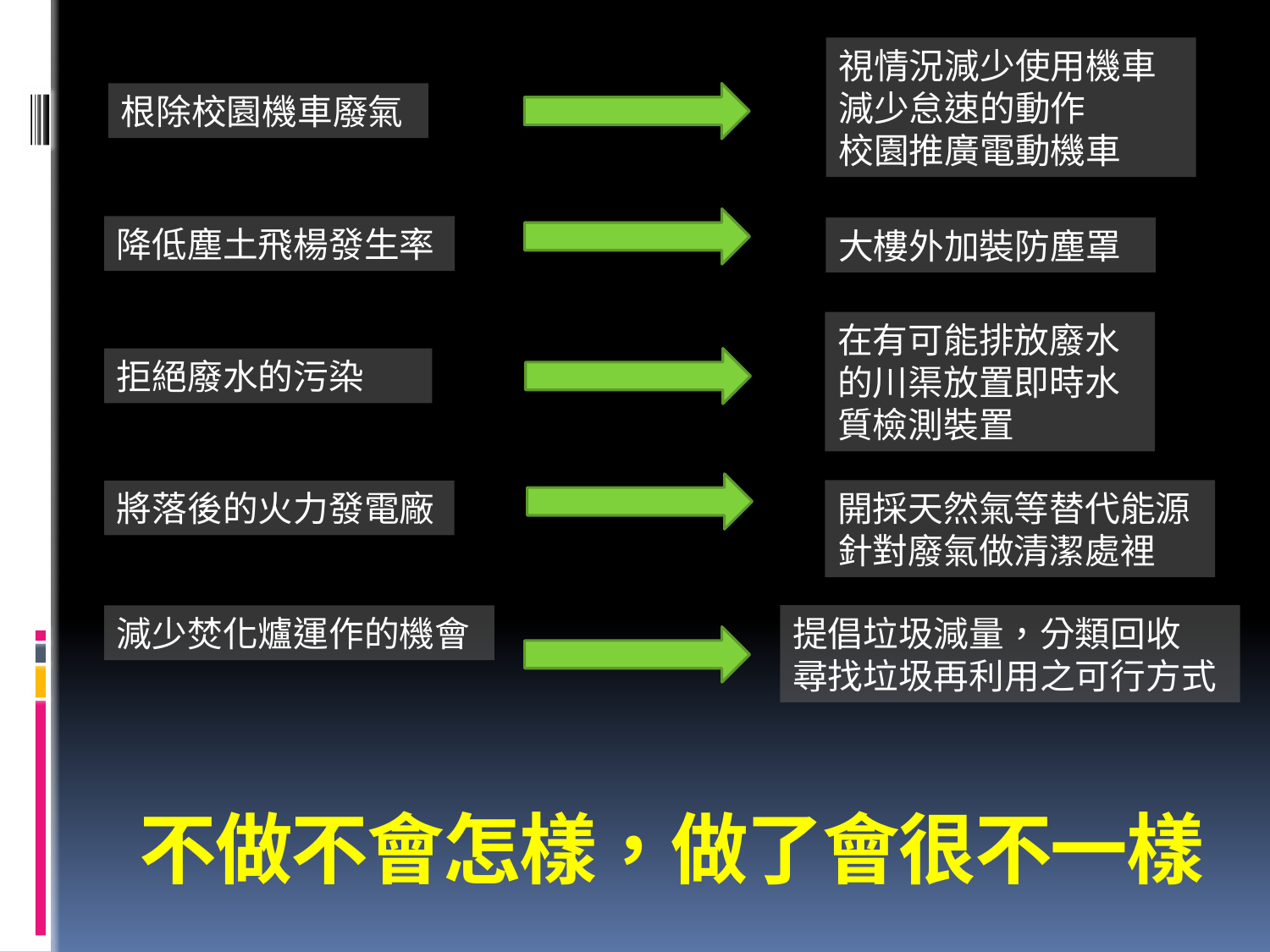

視情況減少使用機車
減少怠速的動作
校園推廣電動機車
根除校園機車廢氣

降低塵土飛楊發生率
大樓外加裝防塵罩
在有可能排放廢水的川渠放置即時水質檢測裝置
拒絕廢水的污染

開採天然氣等替代能源
針對廢氣做清潔處裡
將落後的火力發電廠
減少焚化爐運作的機會
提倡垃圾減量，分類回收
尋找垃圾再利用之可行方式

# 不做不會怎樣，做了會很不一樣